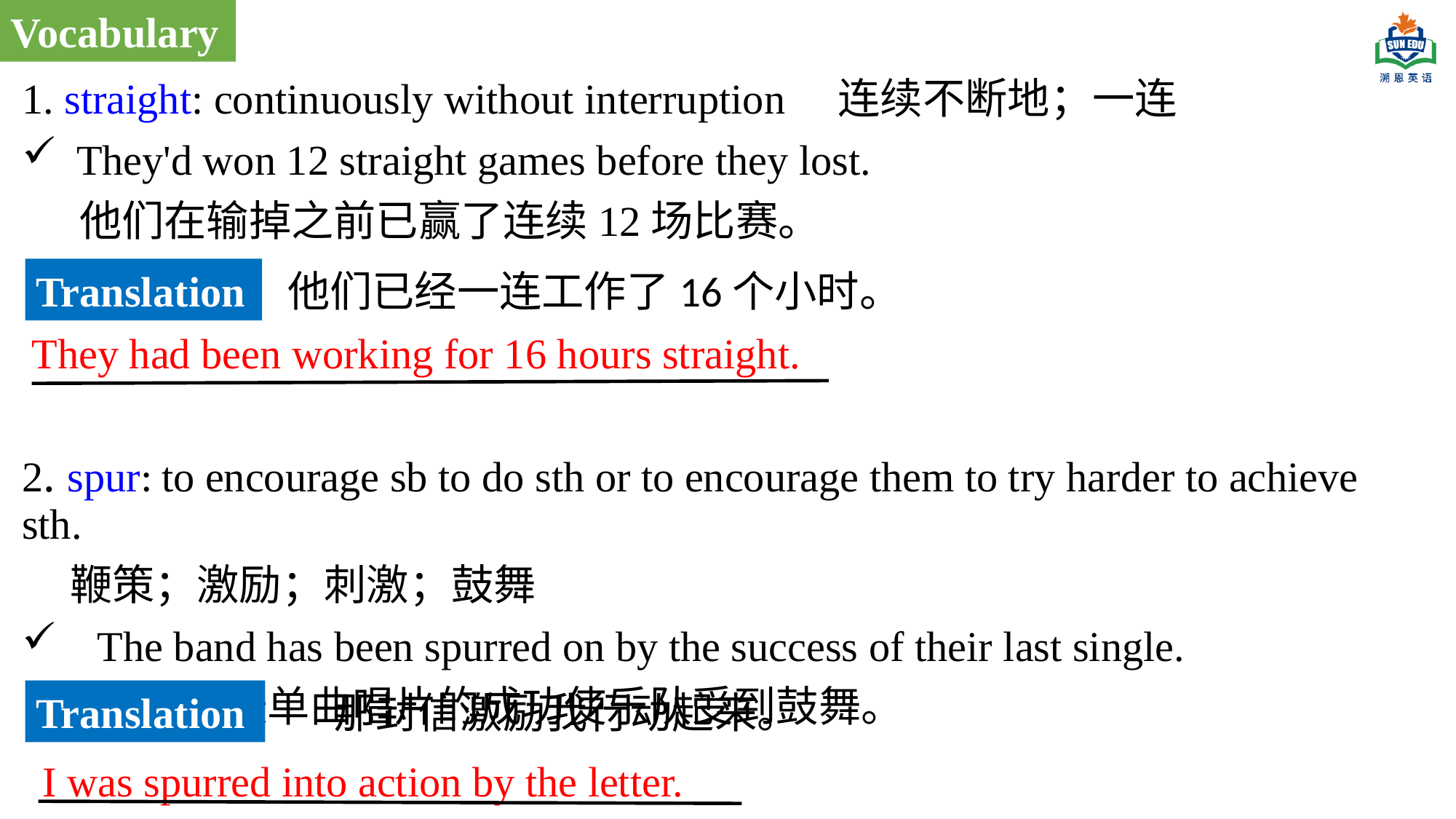

Vocabulary
1. straight: continuously without interruption    连续不断地；一连
They'd won 12 straight games before they lost.
     他们在输掉之前已赢了连续12场比赛。

2. spur: to encourage sb to do sth or to encourage them to try harder to achieve sth.
    鞭策；激励；刺激；鼓舞
  The band has been spurred on by the success of their last single.
       最近一张单曲唱片的成功使乐队受到鼓舞。
Translation
他们已经一连工作了16个小时。
They had been working for 16 hours straight.
Translation
 那封信激励我行动起来。
I was spurred into action by the letter.